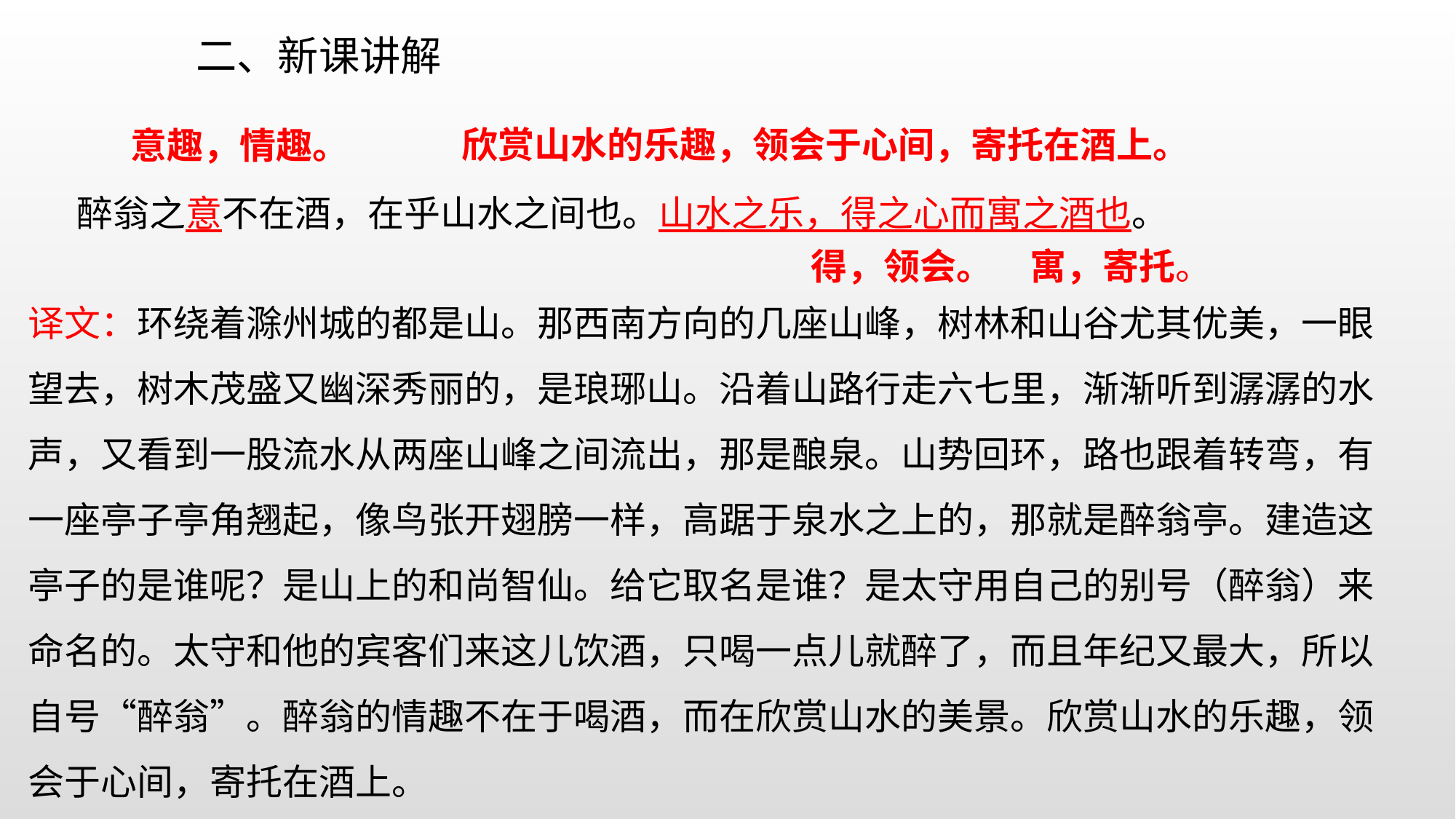

二、新课讲解

欣赏山水的乐趣，领会于心间，寄托在酒上。

意趣，情趣。
醉翁之意不在酒，在乎山水之间也。山水之乐，得之心而寓之酒也。
得，领会。
寓，寄托。
译文：环绕着滁州城的都是山。那西南方向的几座山峰，树林和山谷尤其优美，一眼望去，树木茂盛又幽深秀丽的，是琅琊山。沿着山路行走六七里，渐渐听到潺潺的水声，又看到一股流水从两座山峰之间流出，那是酿泉。山势回环，路也跟着转弯，有一座亭子亭角翘起，像鸟张开翅膀一样，高踞于泉水之上的，那就是醉翁亭。建造这亭子的是谁呢？是山上的和尚智仙。给它取名是谁？是太守用自己的别号（醉翁）来命名的。太守和他的宾客们来这儿饮酒，只喝一点儿就醉了，而且年纪又最大，所以自号“醉翁”。醉翁的情趣不在于喝酒，而在欣赏山水的美景。欣赏山水的乐趣，领会于心间，寄托在酒上。